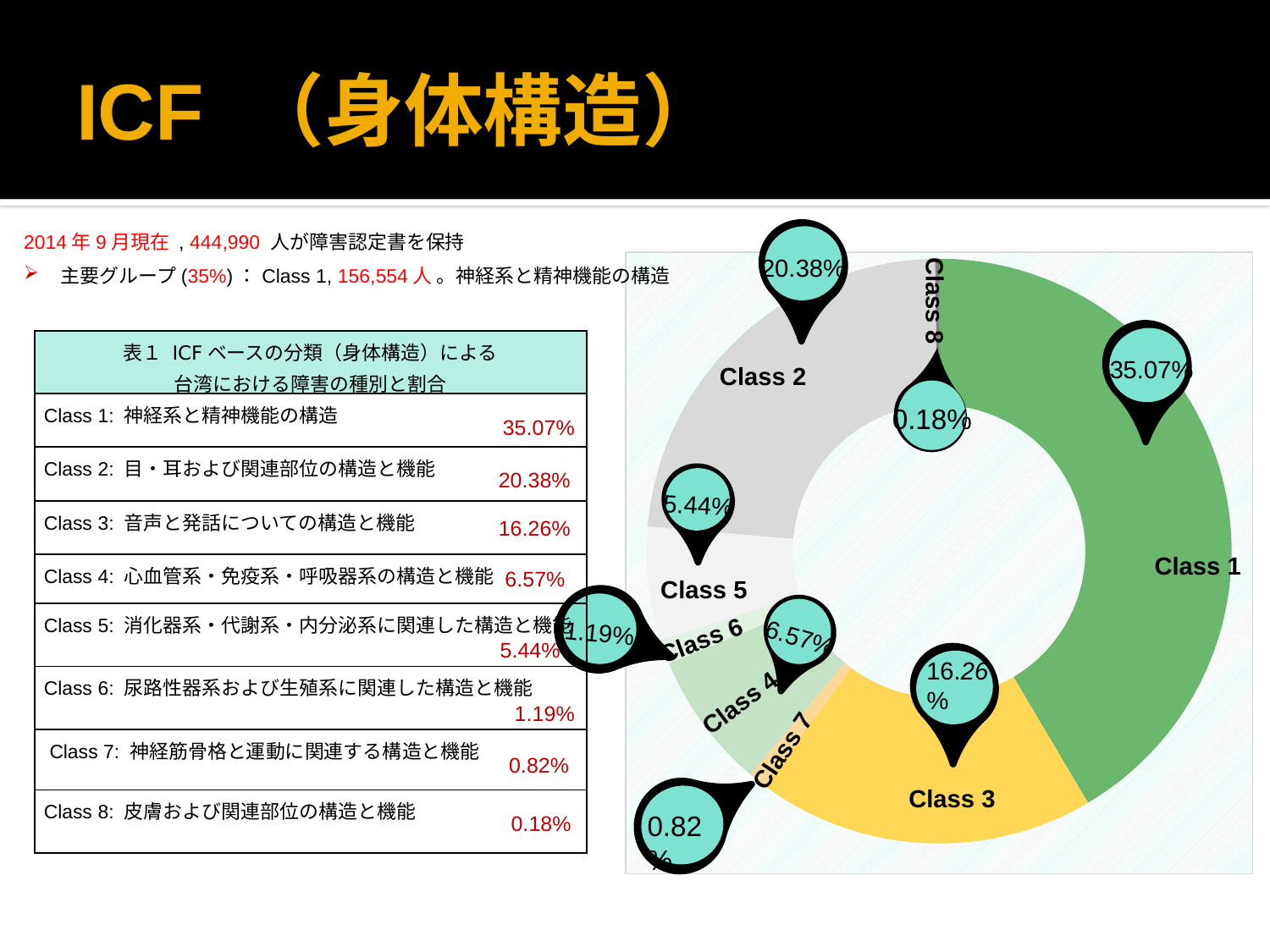

# ICF （身体構造）

20.38%

### Chart

| Category |  |
|---|---|
| 第1類 | 130774.0 |
| 第2類 | 58949.0 |
| 第3類 | 2973.0 |
| 第4類 | 23829.0 |
| 第5類 | 4329.0 |
| 第6類 | 19713.0 |
| 第7類 | 73874.0 |
| 第8類 | 663.0 |
Class 8

35.07%
Class 2

0.18%

5.44%
Class 1

Class 5

1.19%

6.57%
Class 6
Class 4
Class 7
Class 3
2014年9月現在 , 444,990 人が障害認定書を保持
主要グループ(35%)：Class 1, 156,554人 。神経系と精神機能の構造
| 表１ ICFベースの分類（身体構造）による 台湾における障害の種別と割合 |
| --- |
| Class 1: 神経系と精神機能の構造 |
| Class 2: 目・耳および関連部位の構造と機能 |
| Class 3: 音声と発話についての構造と機能 |
| Class 4: 心血管系・免疫系・呼吸器系の構造と機能 |
| Class 5: 消化器系・代謝系・内分泌系に関連した構造と機能 |
| Class 6: 尿路性器系および生殖系に関連した構造と機能 |
| Class 7: 神経筋骨格と運動に関連する構造と機能 |
| Class 8: 皮膚および関連部位の構造と機能 |

0.18%
35.07%
20.38%
16.26%
6.57%
5.44%

16.26%

1.19%
0.82%

0.82%
0.18%